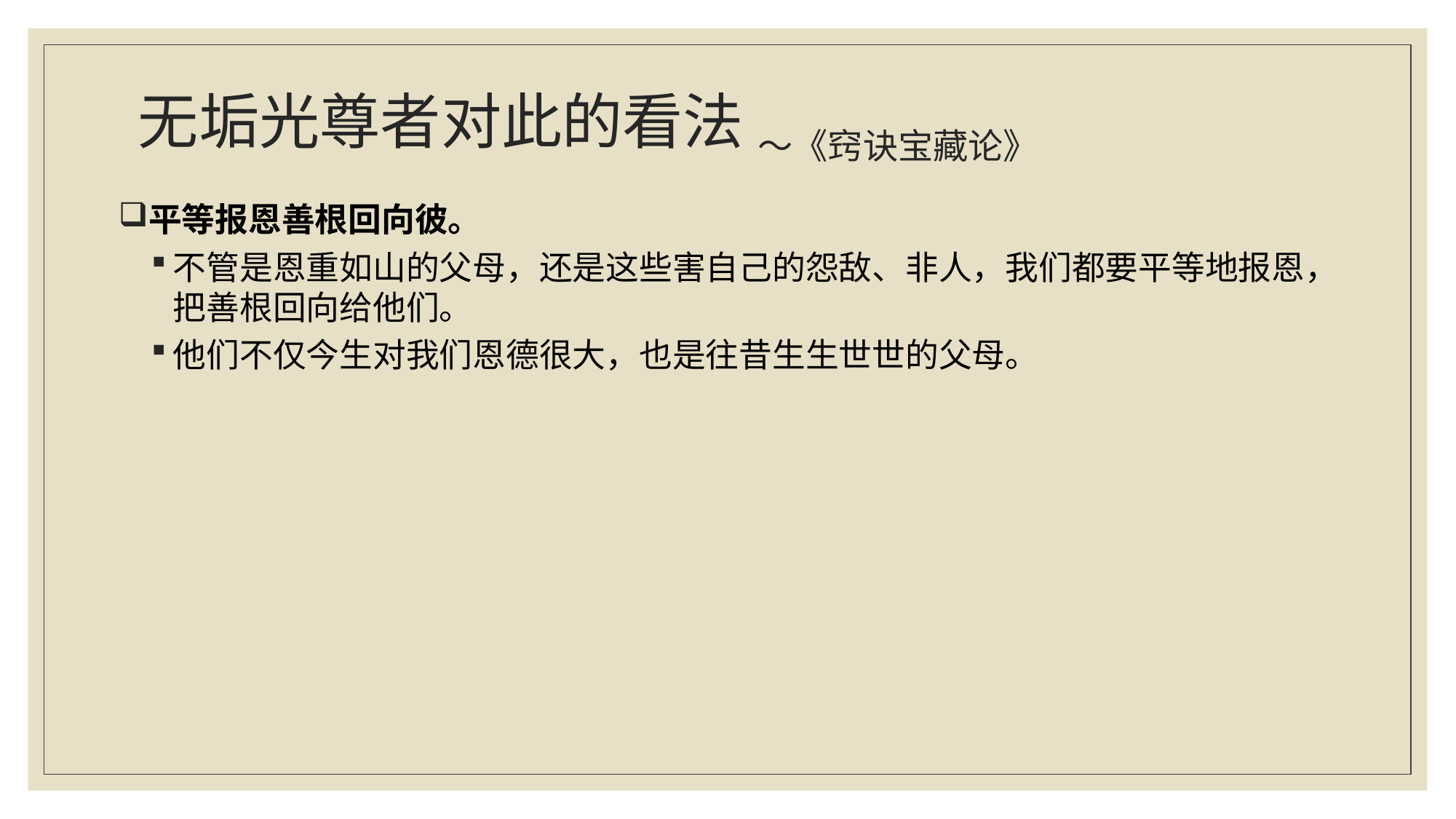

# 无垢光尊者对此的看法 ～《窍诀宝藏论》
平等报恩善根回向彼。
不管是恩重如山的父母，还是这些害自己的怨敌、非人，我们都要平等地报恩，把善根回向给他们。
他们不仅今生对我们恩德很大，也是往昔生生世世的父母。